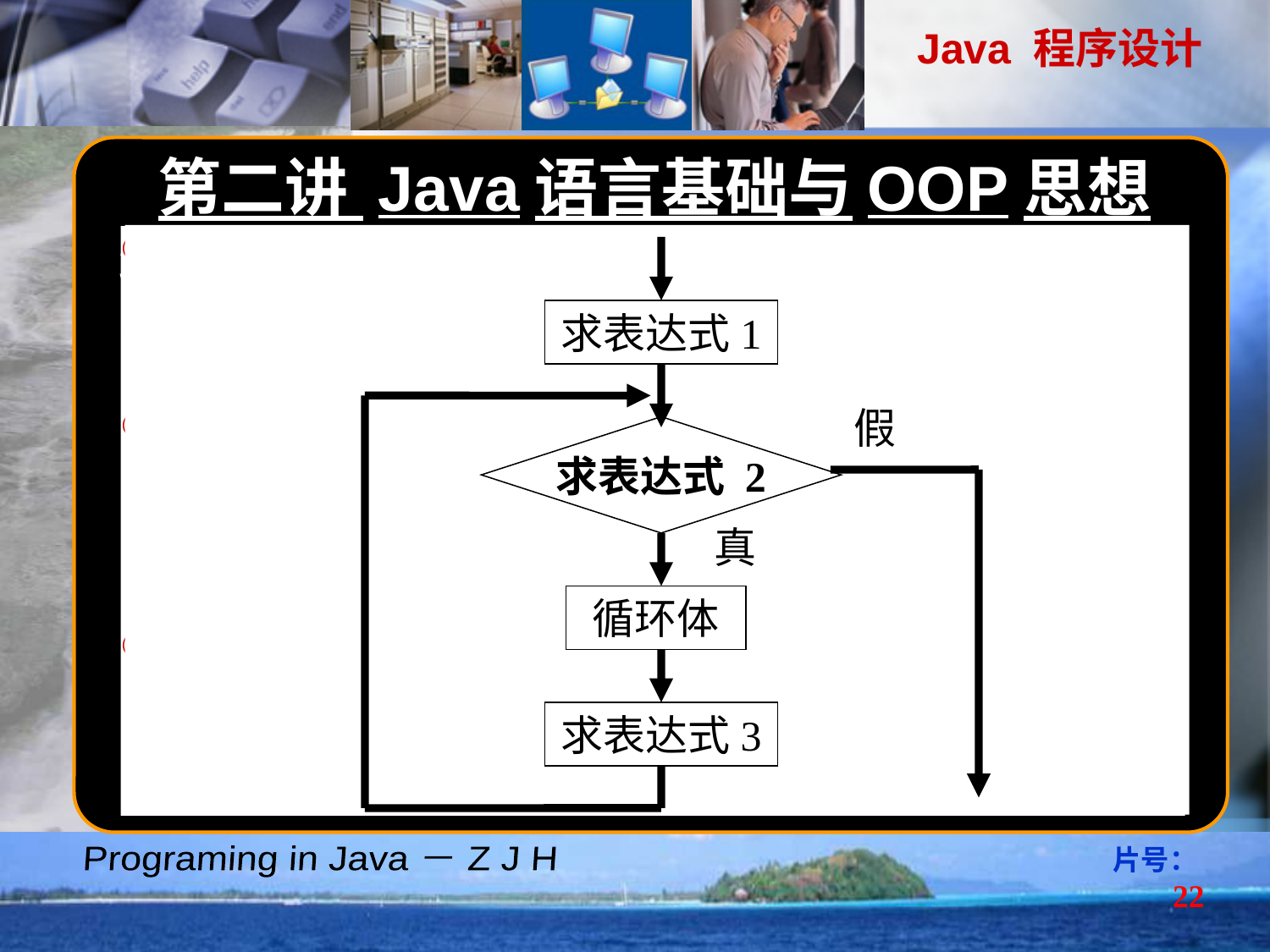

第二讲 Java语言基础与OOP思想
Java流程控制语句
	循环结构
while语句
do-while语句
FOR语句

while语句(当型循环)
while（表达式）语句组;
执行过程：计算表达式→若为真则执行语句组，并转回再计算表达式 →若为假 则跳出循环，执行后面的语句。
do-while语句(直到型循环)
do{语句组} while（表达式）;
执行过程：先执行语句,再计算表达式→若表达式为真则转回再执行语句，若假则跳出循环
循环体至少执行一次。
for 语句（当型循环，功能最强、使用最多、最灵活）
for ( 表达式1；表达式2；表达式3）语句组；
表达式1：循环变量赋初值,可使用外部没有定义的循环变量；表达式2：循环条件；表达式3：循环变量修正

求表达式1

求表达式 2

假

真

循环体

求表达式3

片号：22